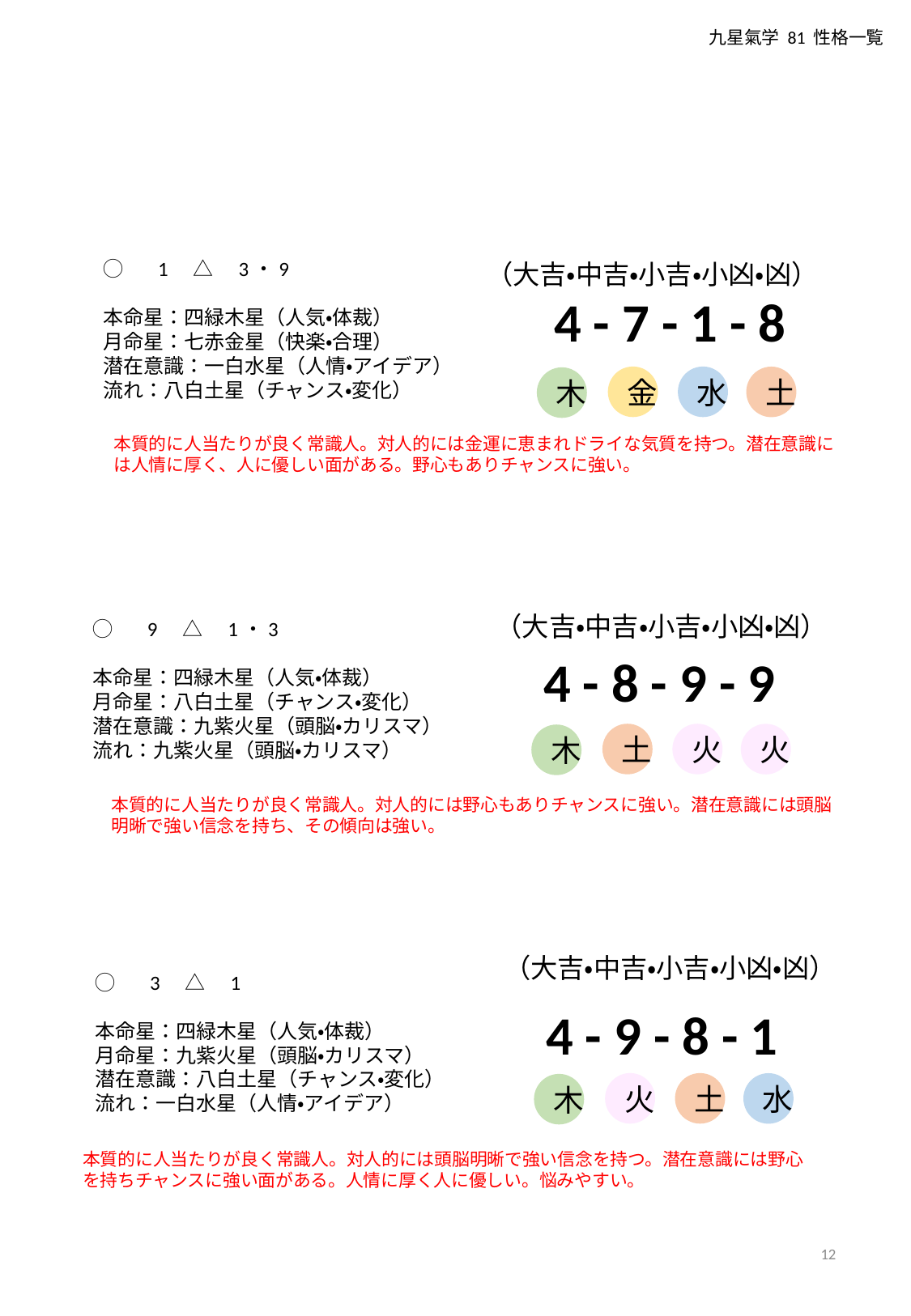

九星氣学 81 性格一覧
◯　 1　△　3・9

本命星：四緑木星（人気・体裁）
月命星：七赤金星（快楽・合理）
潜在意識：一白水星（人情・アイデア）
流れ：八白土星（チャンス・変化）
4 - 7 - 1 - 8
金
水
土
木
本質的に人当たりが良く常識人。対人的には金運に恵まれドライな気質を持つ。潜在意識には人情に厚く、人に優しい面がある。野心もありチャンスに強い。
（大吉・中吉・小吉・小凶・凶）
（大吉・中吉・小吉・小凶・凶）
◯　 9　△　1・3

本命星：四緑木星（人気・体裁）
月命星：八白土星（チャンス・変化）
潜在意識：九紫火星（頭脳・カリスマ）
流れ：九紫火星（頭脳・カリスマ）
4 - 8 - 9 - 9
土
火
火
木
本質的に人当たりが良く常識人。対人的には野心もありチャンスに強い。潜在意識には頭脳明晰で強い信念を持ち、その傾向は強い。
（大吉・中吉・小吉・小凶・凶）
◯　 3　△　1

本命星：四緑木星（人気・体裁）
月命星：九紫火星（頭脳・カリスマ）
潜在意識：八白土星（チャンス・変化）
流れ：一白水星（人情・アイデア）

4 - 9 - 8 - 1
火
土
水
木
本質的に人当たりが良く常識人。対人的には頭脳明晰で強い信念を持つ。潜在意識には野心を持ちチャンスに強い面がある。人情に厚く人に優しい。悩みやすい。
12